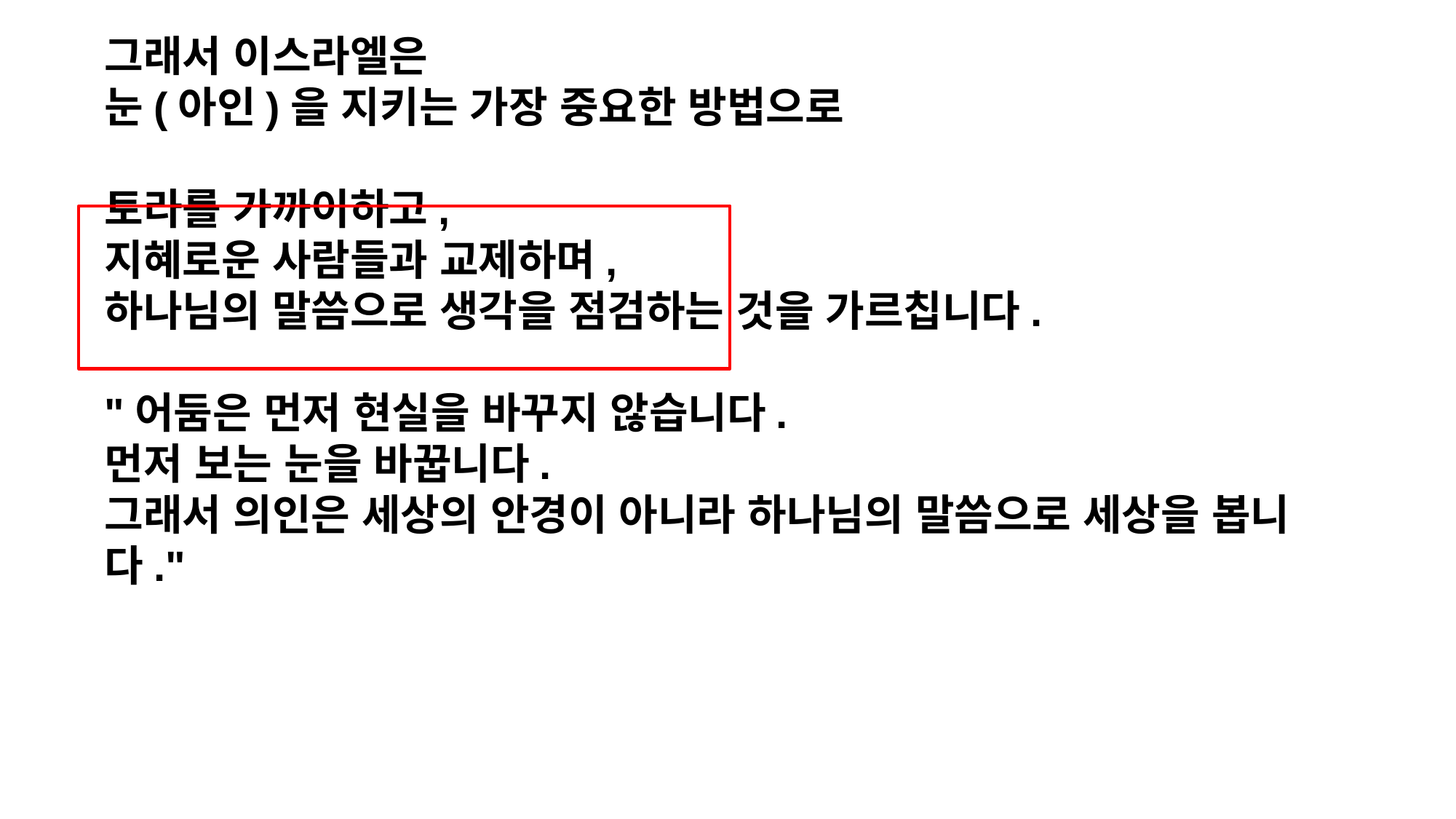

그래서 이스라엘은
눈(아인)을 지키는 가장 중요한 방법으로

토라를 가까이하고,
지혜로운 사람들과 교제하며,
하나님의 말씀으로 생각을 점검하는 것을 가르칩니다.

"어둠은 먼저 현실을 바꾸지 않습니다.
먼저 보는 눈을 바꿉니다.
그래서 의인은 세상의 안경이 아니라 하나님의 말씀으로 세상을 봅니다."